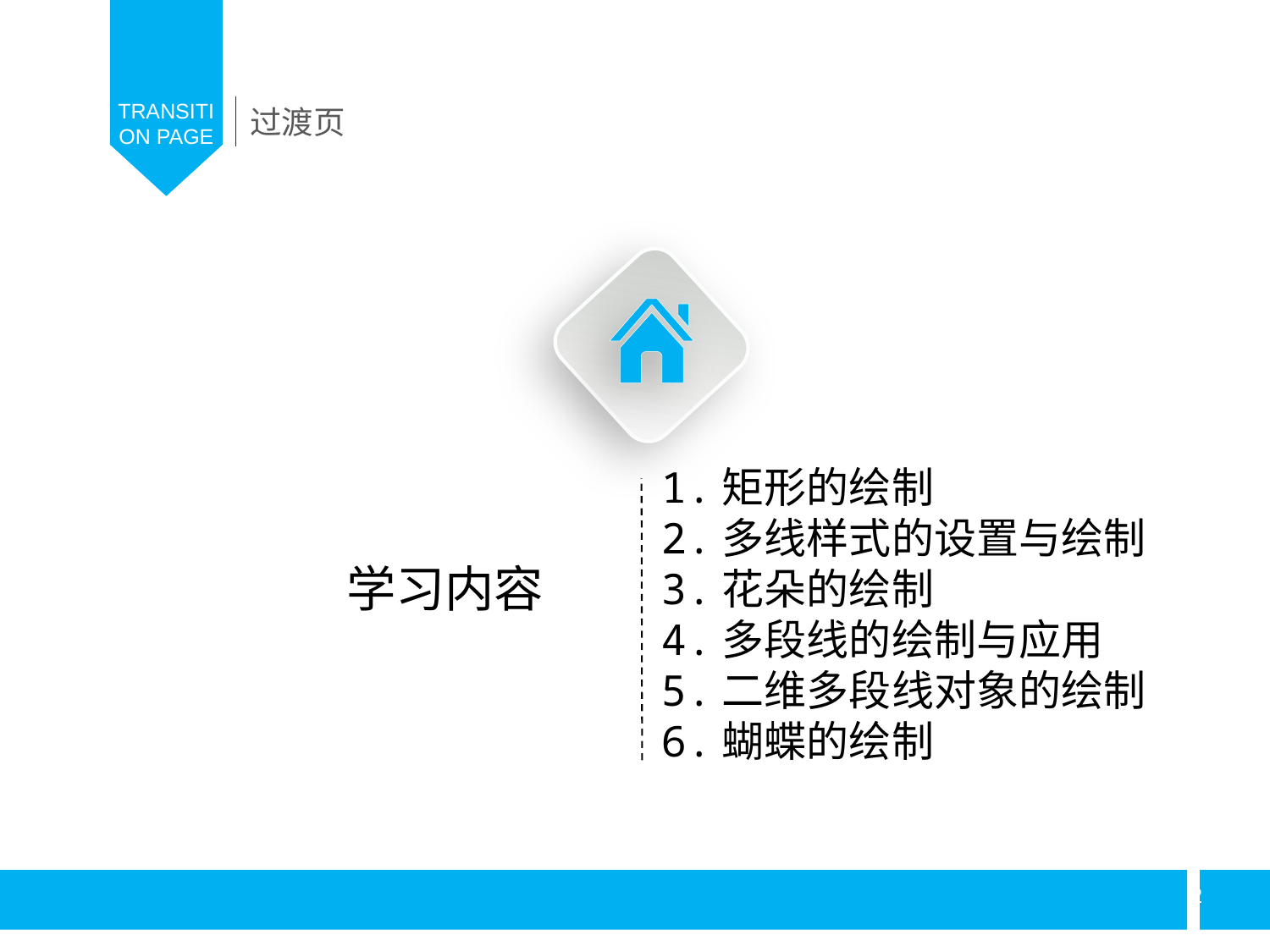

1.矩形的绘制
2.多线样式的设置与绘制
3.花朵的绘制
4.多段线的绘制与应用
5.二维多段线对象的绘制
6.蝴蝶的绘制
学习内容